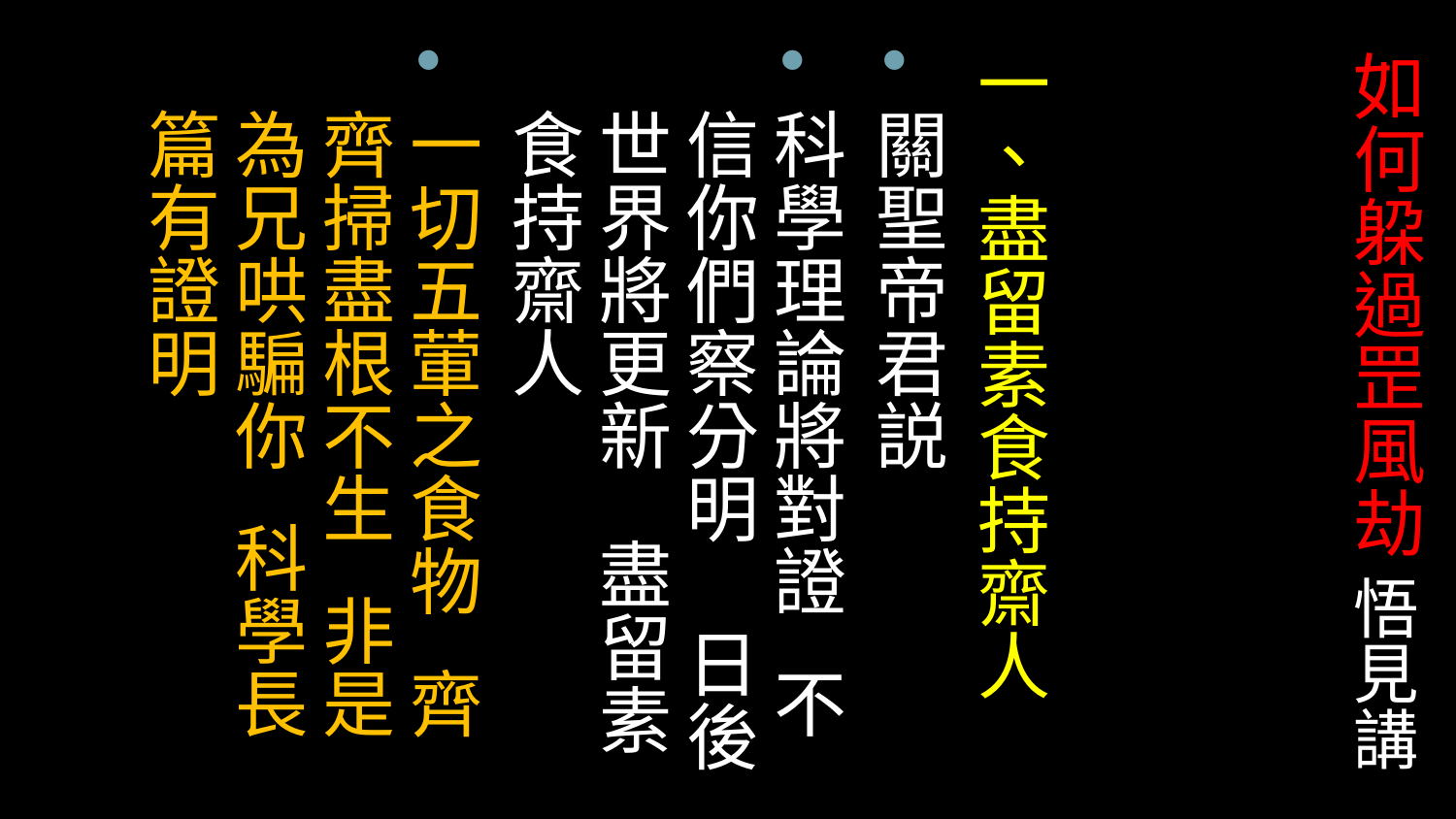

一、盡留素食持齋人
關聖帝君説
科學理論將對證   不信你們察分明     日後世界將更新    盡留素食持齋人
一切五葷之食物   齊齊掃盡根不生   非是為兄哄騙你   科學長篇有證明

# 如何躱過罡風劫 悟見講